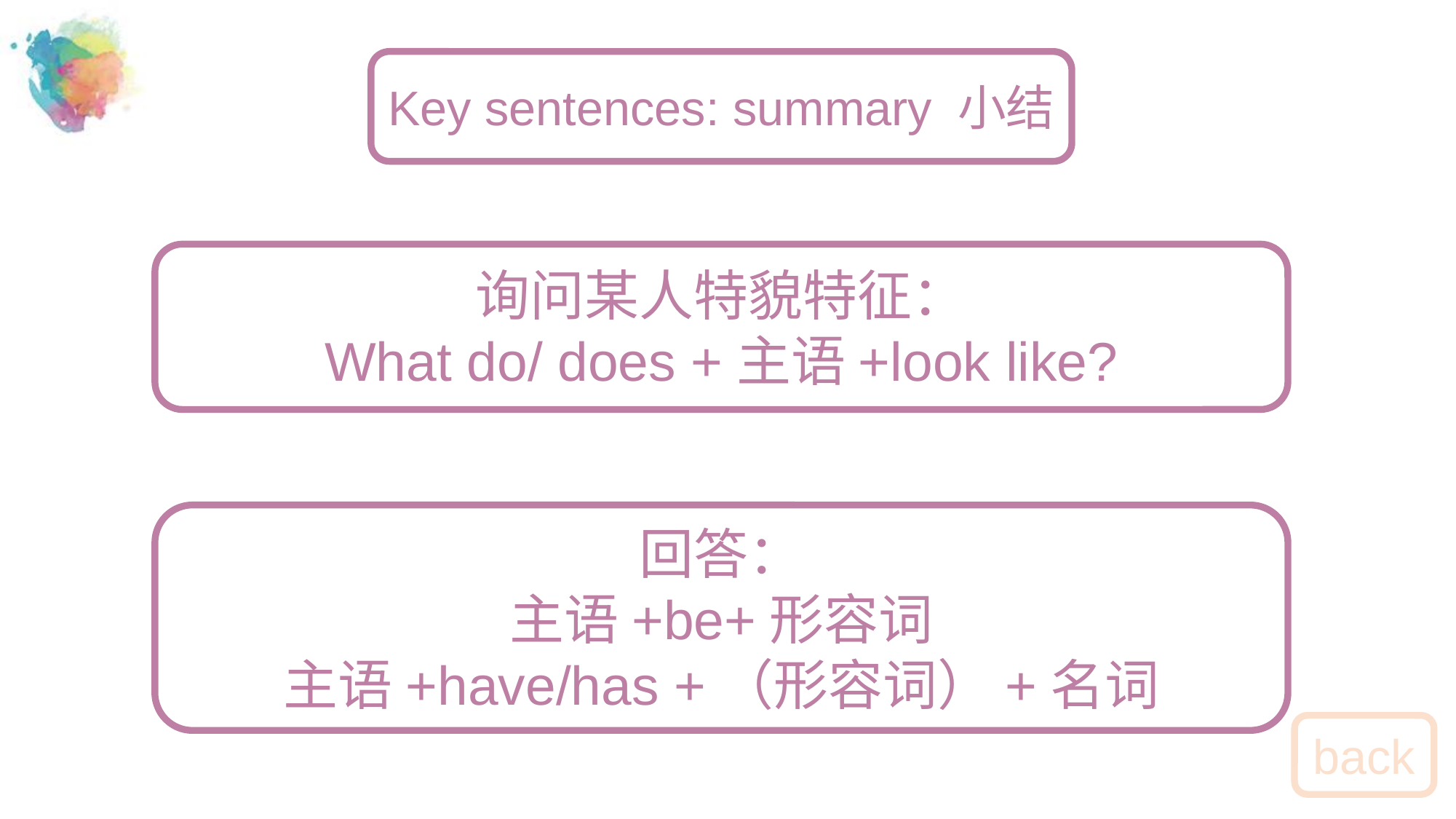

Key sentences: summary 小结
询问某人特貌特征：
What do/ does +主语+look like?
回答：
主语+be+形容词
主语+have/has +（形容词）+名词
back